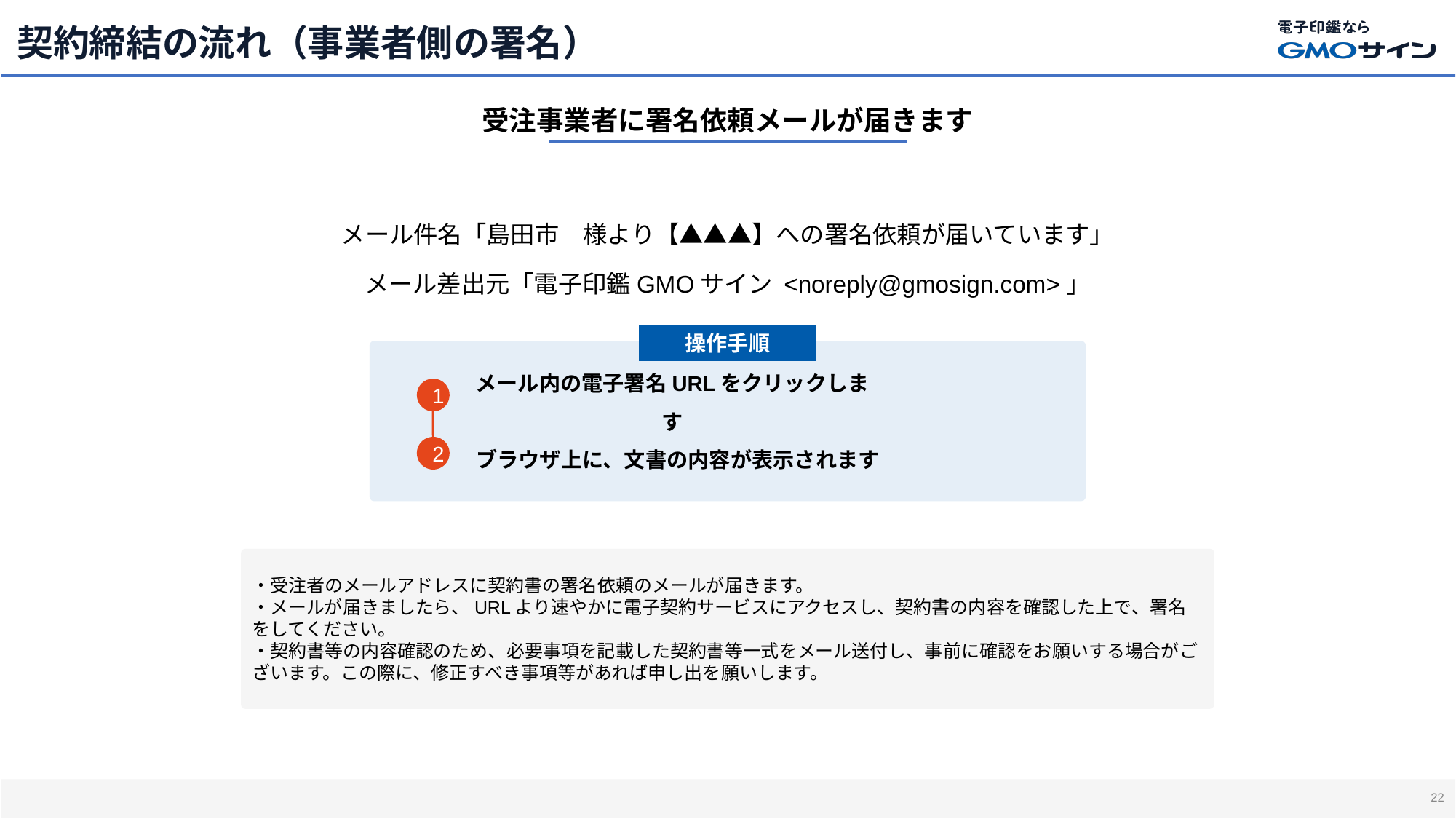

# 契約締結の流れ（事業者側の署名）
受注事業者に署名依頼メールが届きます
メール件名「島田市　様より【▲▲▲】への署名依頼が届いています」
メール差出元「電子印鑑GMOサイン <noreply@gmosign.com>」

操作手順

メール内の電子署名URLをクリックします
1
ブラウザ上に、文書の内容が表示されます
2
・受注者のメールアドレスに契約書の署名依頼のメールが届きます。
・メールが届きましたら、URLより速やかに電子契約サービスにアクセスし、契約書の内容を確認した上で、署名をしてください。
・契約書等の内容確認のため、必要事項を記載した契約書等一式をメール送付し、事前に確認をお願いする場合がございます。この際に、修正すべき事項等があれば申し出を願いします。

22